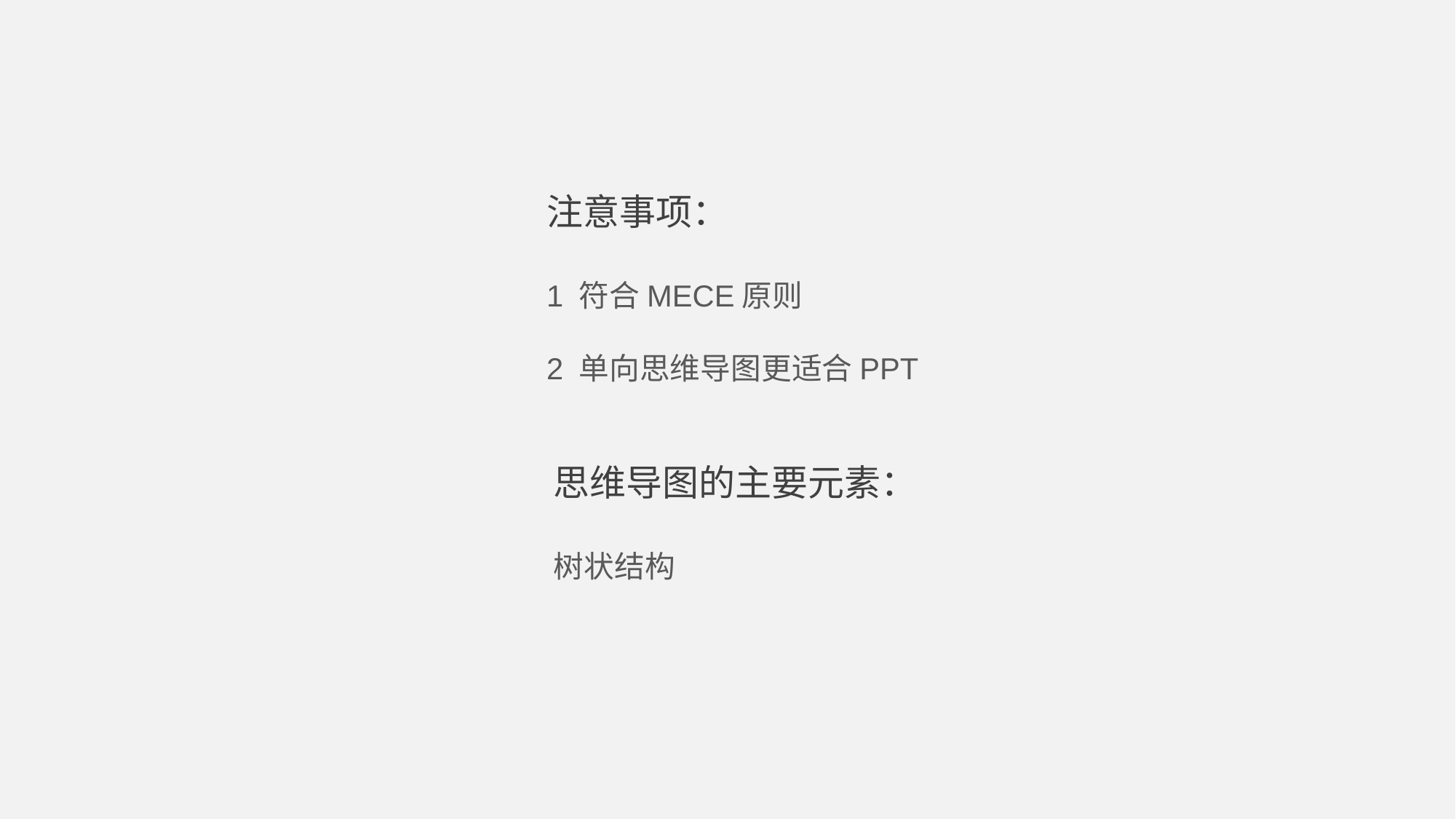

注意事项：

1 符合MECE原则

2 单向思维导图更适合PPT
思维导图的主要元素：

树状结构